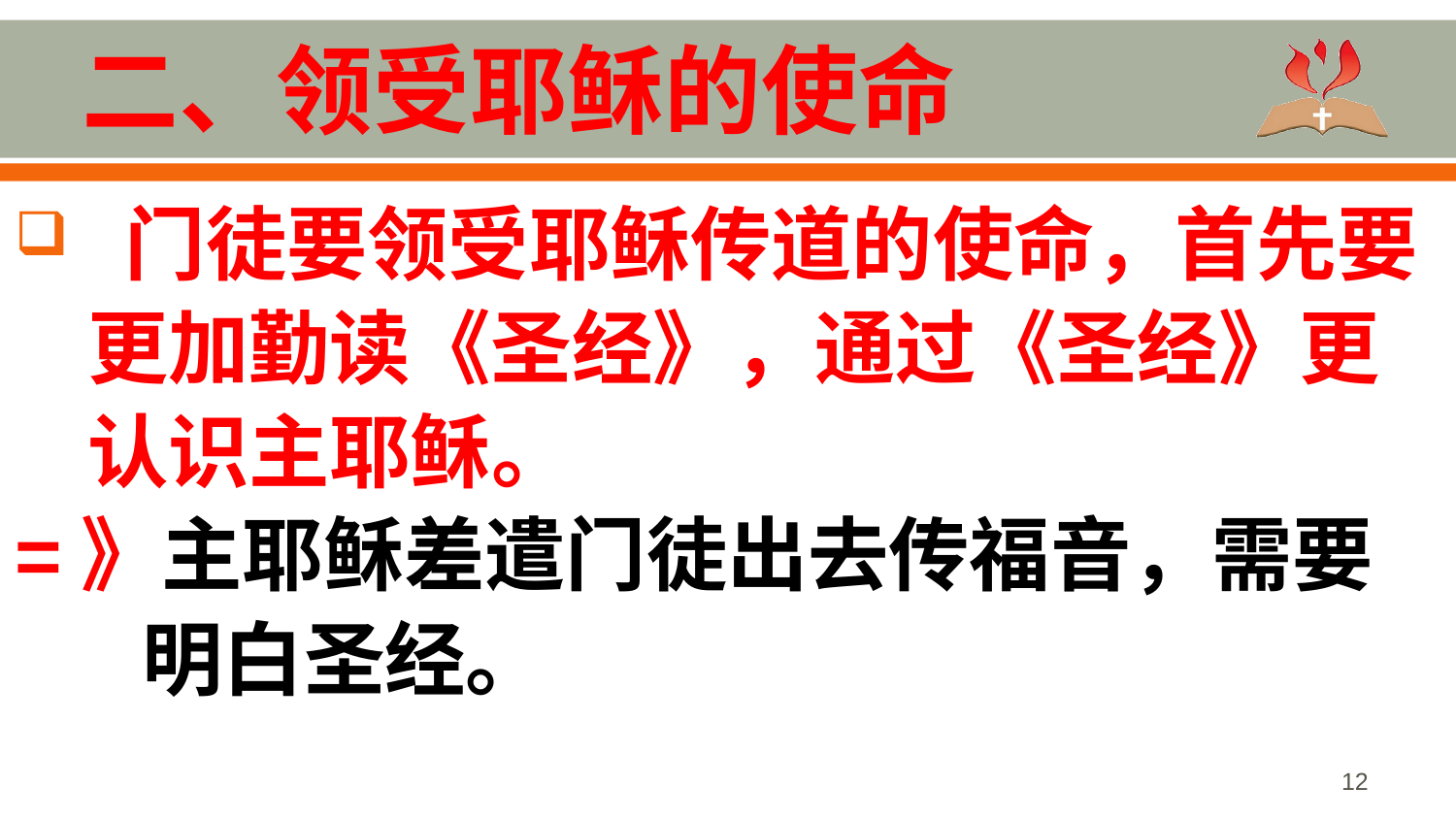

# 二、领受耶稣的使命
 门徒要领受耶稣传道的使命，首先要更加勤读《圣经》，通过《圣经》更认识主耶稣。
=》主耶稣差遣门徒出去传福音，需要明白圣经。
12